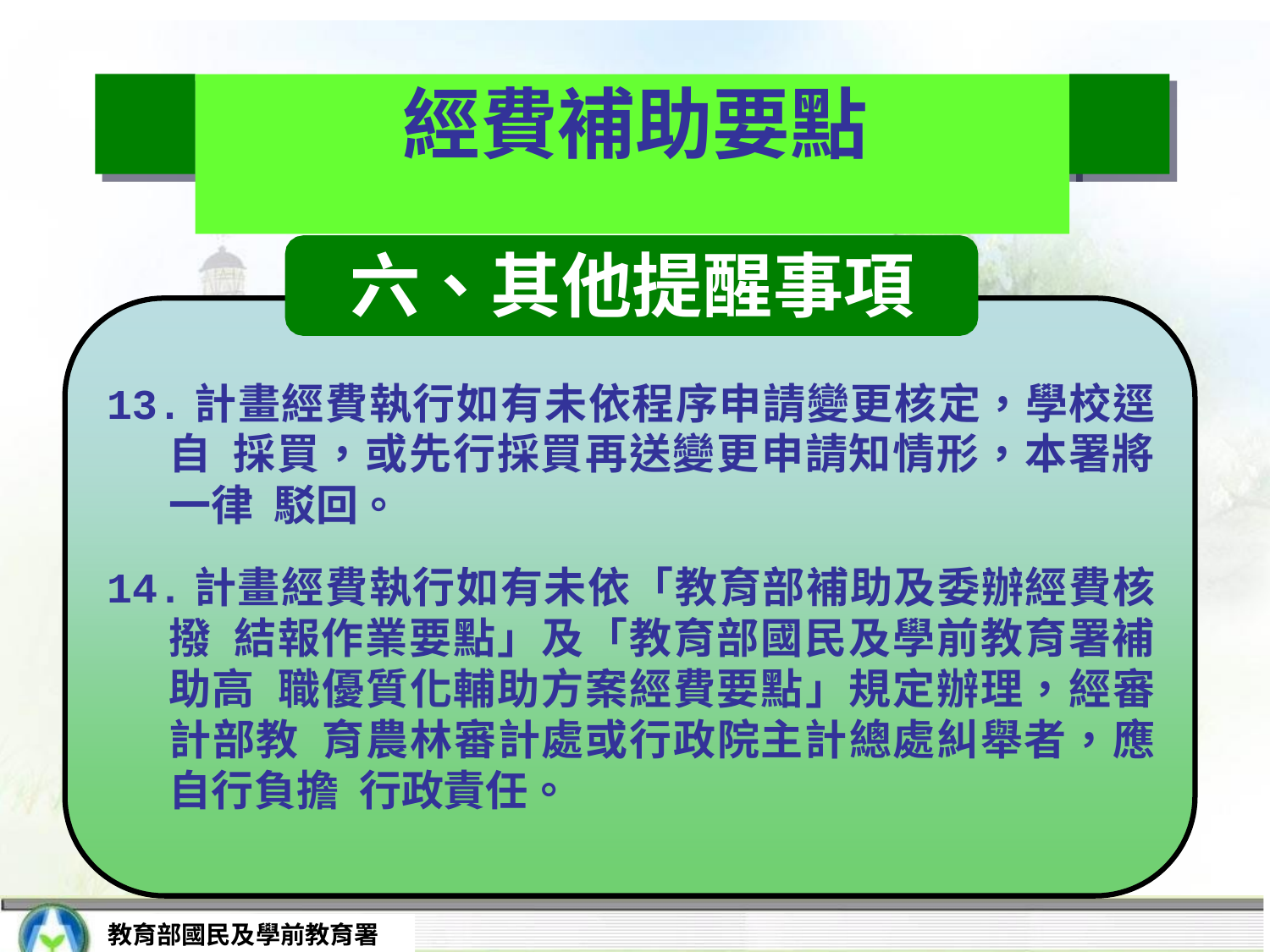

# 經費補助要點

六、其他提醒事項

13.計畫經費執行如有未依程序申請變更核定，學校逕自  採買，或先行採買再送變更申請知情形，本署將一律  駁回。
14.計畫經費執行如有未依「教育部補助及委辦經費核撥  結報作業要點」及「教育部國民及學前教育署補助高  職優質化輔助方案經費要點」規定辦理，經審計部教  育農林審計處或行政院主計總處糾舉者，應自行負擔  行政責任。
教育部國民及學前教育署